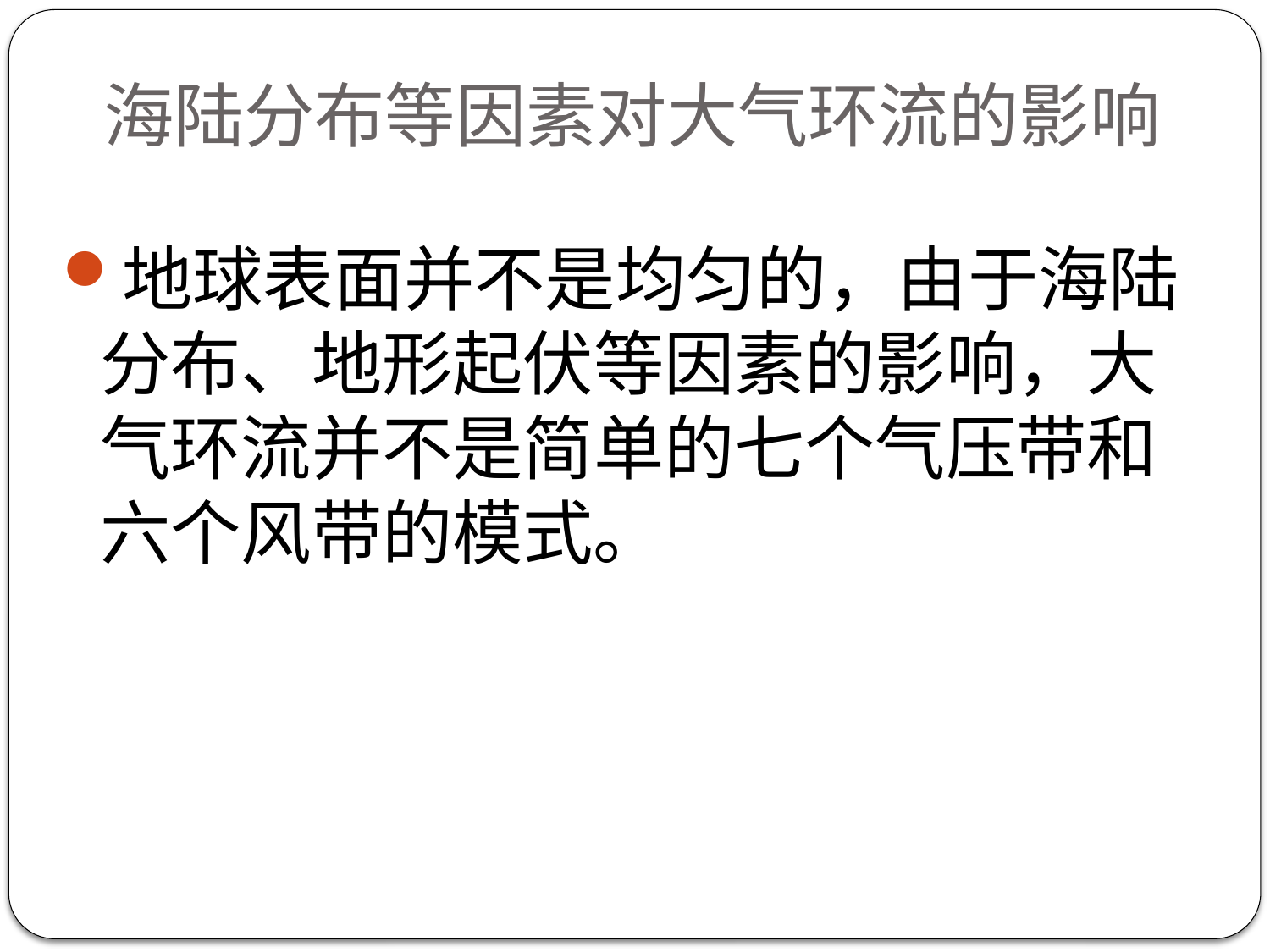

# 海陆分布等因素对大气环流的影响
地球表面并不是均匀的，由于海陆分布、地形起伏等因素的影响，大气环流并不是简单的七个气压带和六个风带的模式。